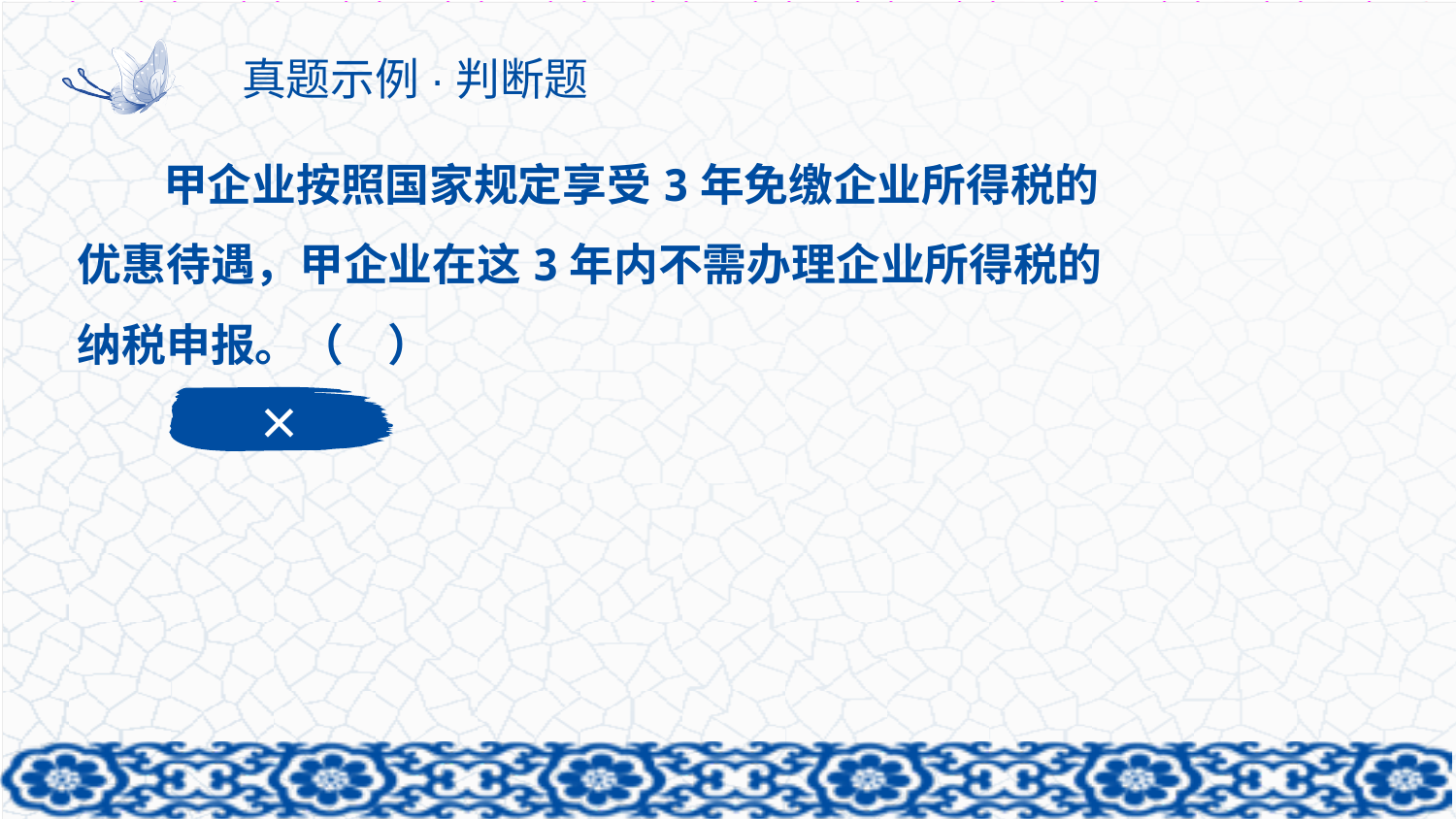

# 真题示例·判断题
甲企业按照国家规定享受3年免缴企业所得税的优惠待遇，甲企业在这3年内不需办理企业所得税的纳税申报。（　）

×